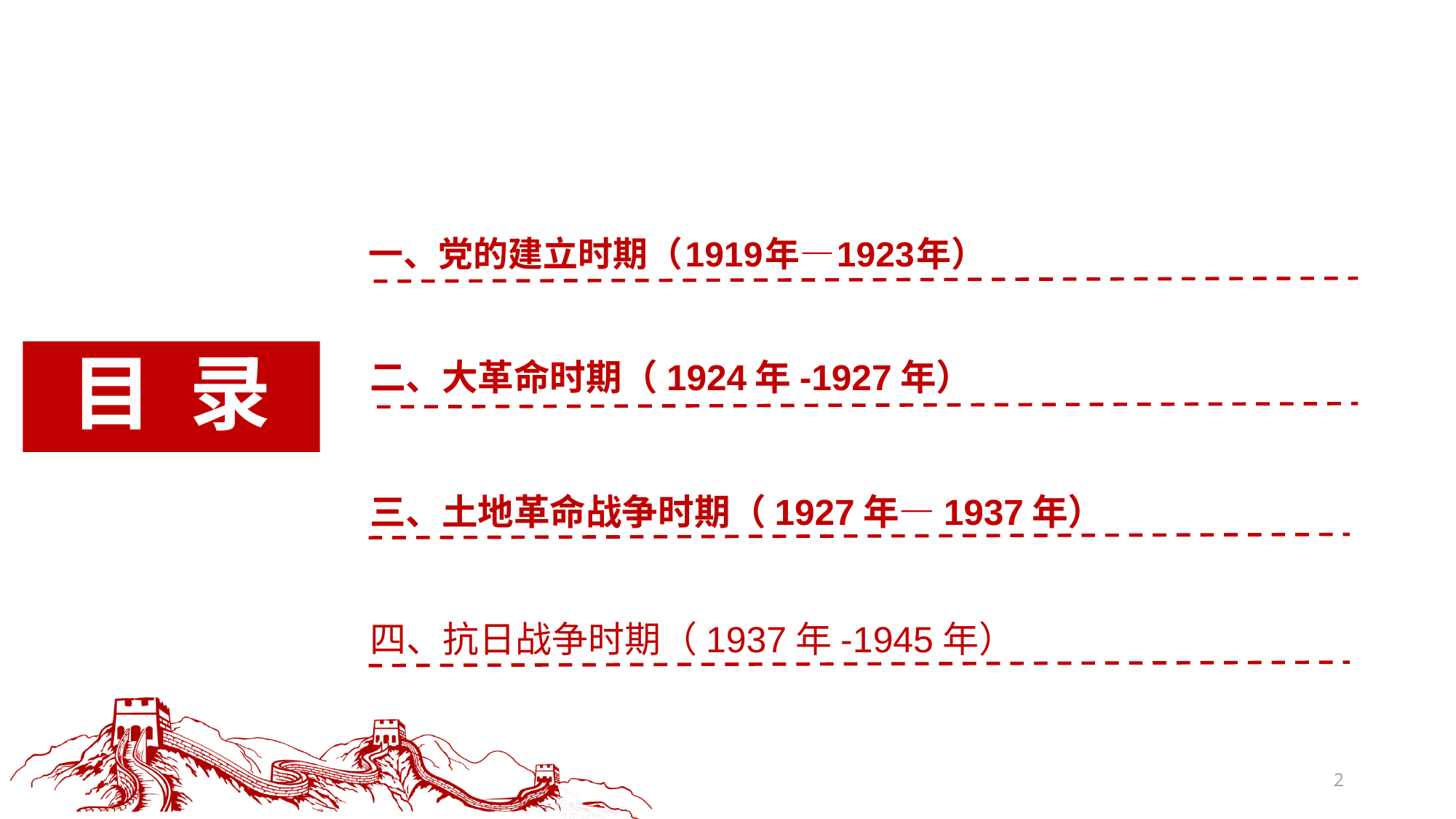

一、党的建立时期（1919年—1923年）

二、大革命时期（1924年-1927年）

三、土地革命战争时期（1927年—1937年）
目  录
四、抗日战争时期（1937年-1945年）
2